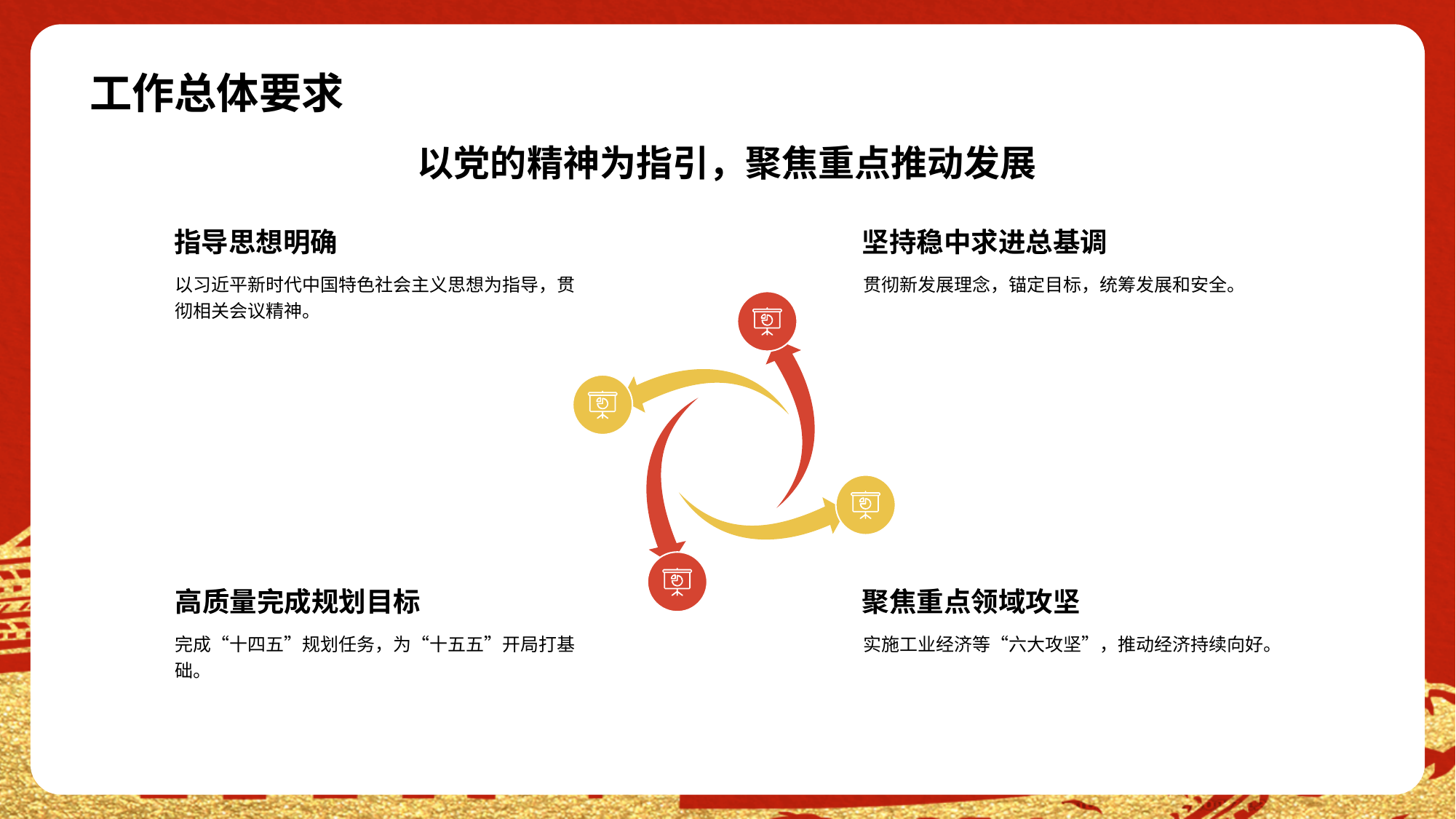

# 工作总体要求
以党的精神为指引，聚焦重点推动发展
指导思想明确
以习近平新时代中国特色社会主义思想为指导，贯彻相关会议精神。

坚持稳中求进总基调
贯彻新发展理念，锚定目标，统筹发展和安全。

高质量完成规划目标
完成“十四五”规划任务，为“十五五”开局打基础。

聚焦重点领域攻坚
实施工业经济等“六大攻坚”，推动经济持续向好。